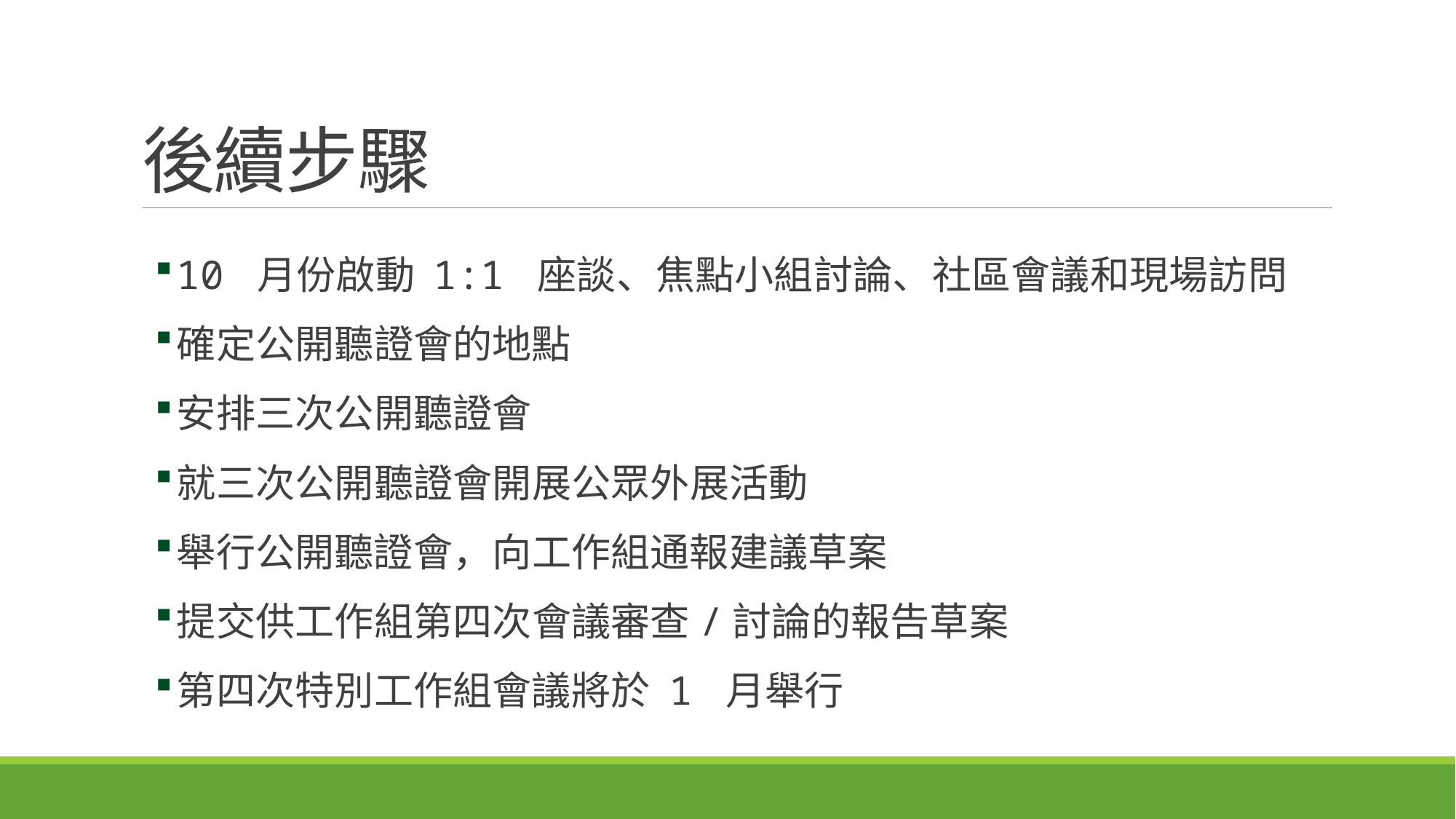

# 後續步驟
10 月份啟動 1:1 座談、焦點小組討論、社區會議和現場訪問
確定公開聽證會的地點
安排三次公開聽證會
就三次公開聽證會開展公眾外展活動
舉行公開聽證會，向工作組通報建議草案
提交供工作組第四次會議審查/討論的報告草案
第四次特別工作組會議將於 1 月舉行